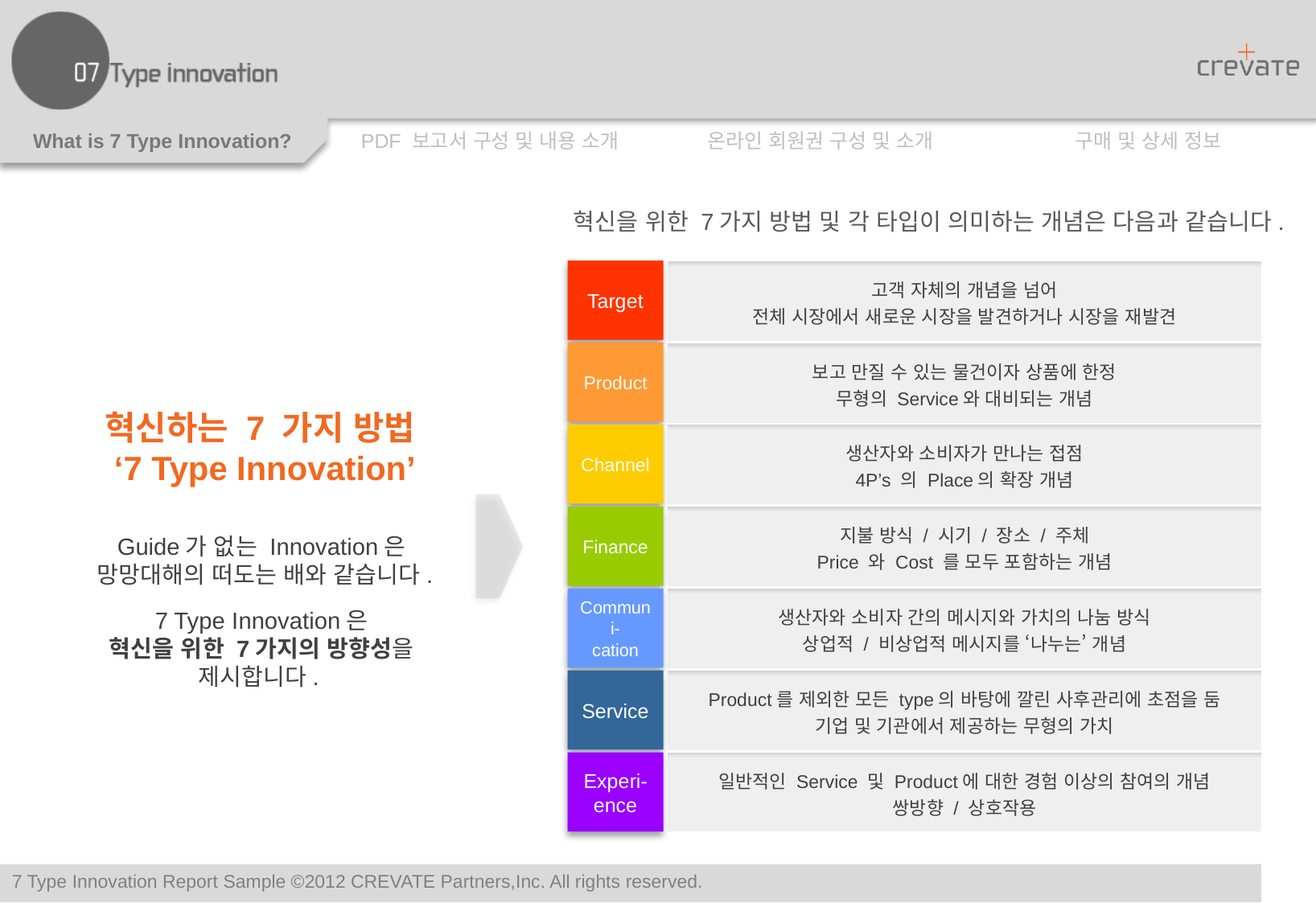

혁신을 위한 7가지 방법 및 각 타입이 의미하는 개념은 다음과 같습니다.
Target
고객 자체의 개념을 넘어
전체 시장에서 새로운 시장을 발견하거나 시장을 재발견
Product
보고 만질 수 있는 물건이자 상품에 한정
무형의 Service와 대비되는 개념
Channel
생산자와 소비자가 만나는 접점
4P’s 의 Place의 확장 개념
Finance
지불 방식 / 시기 / 장소 / 주체
Price 와 Cost 를 모두 포함하는 개념
Communi-
cation
생산자와 소비자 간의 메시지와 가치의 나눔 방식
상업적 / 비상업적 메시지를 ‘나누는’ 개념
Service
Product를 제외한 모든 type의 바탕에 깔린 사후관리에 초점을 둠
기업 및 기관에서 제공하는 무형의 가치
Experi-
ence
일반적인 Service 및 Product에 대한 경험 이상의 참여의 개념
쌍방향 / 상호작용
혁신하는 7 가지 방법
‘7 Type Innovation’

Guide가 없는 Innovation은
망망대해의 떠도는 배와 같습니다.

7 Type Innovation은
혁신을 위한 7가지의 방향성을
제시합니다.